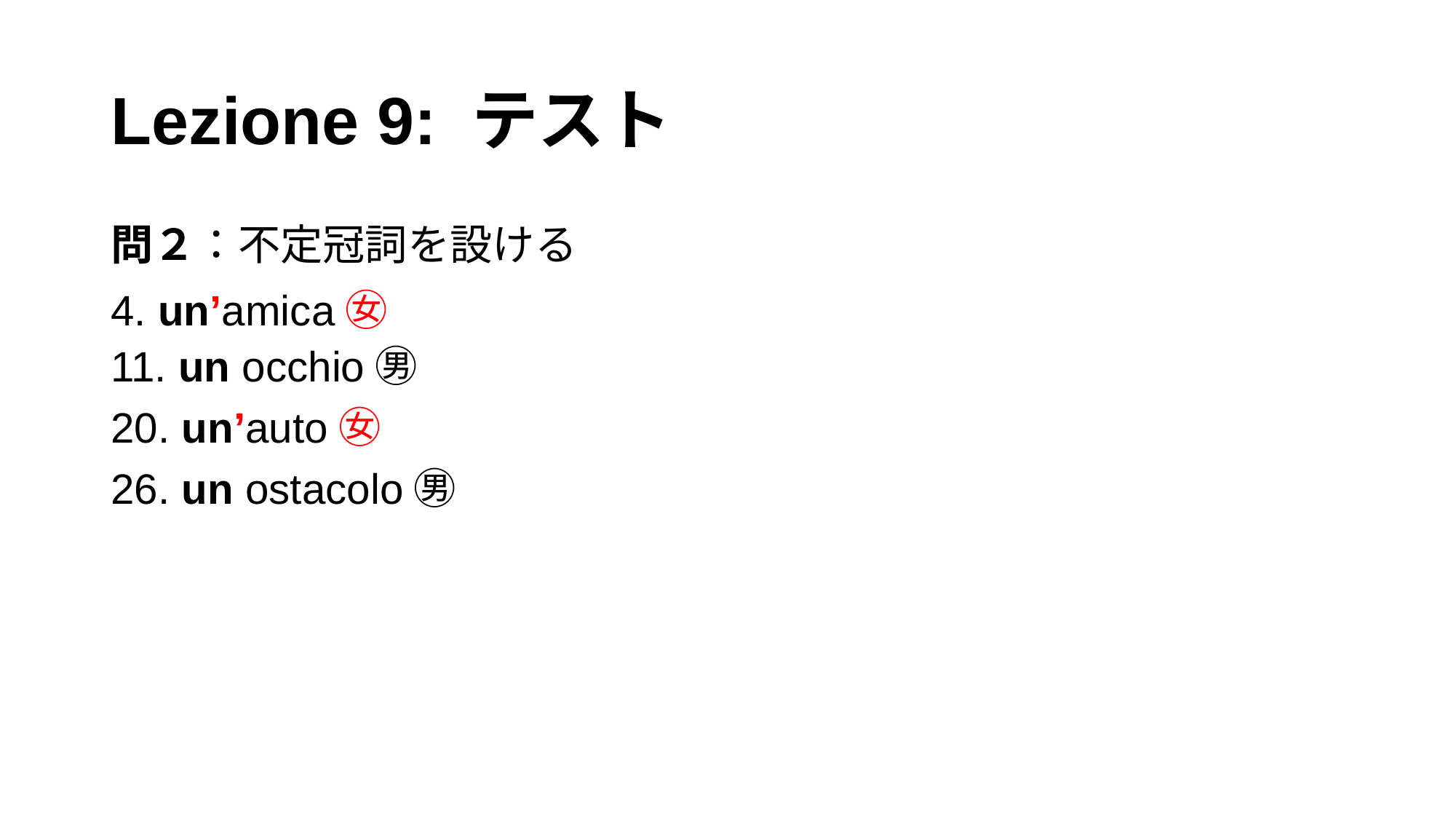

# Lezione 9: テスト
問２：不定冠詞を設ける

11. un occhio㊚
20. un’auto㊛
26. un ostacolo㊚

4. un’amica㊛